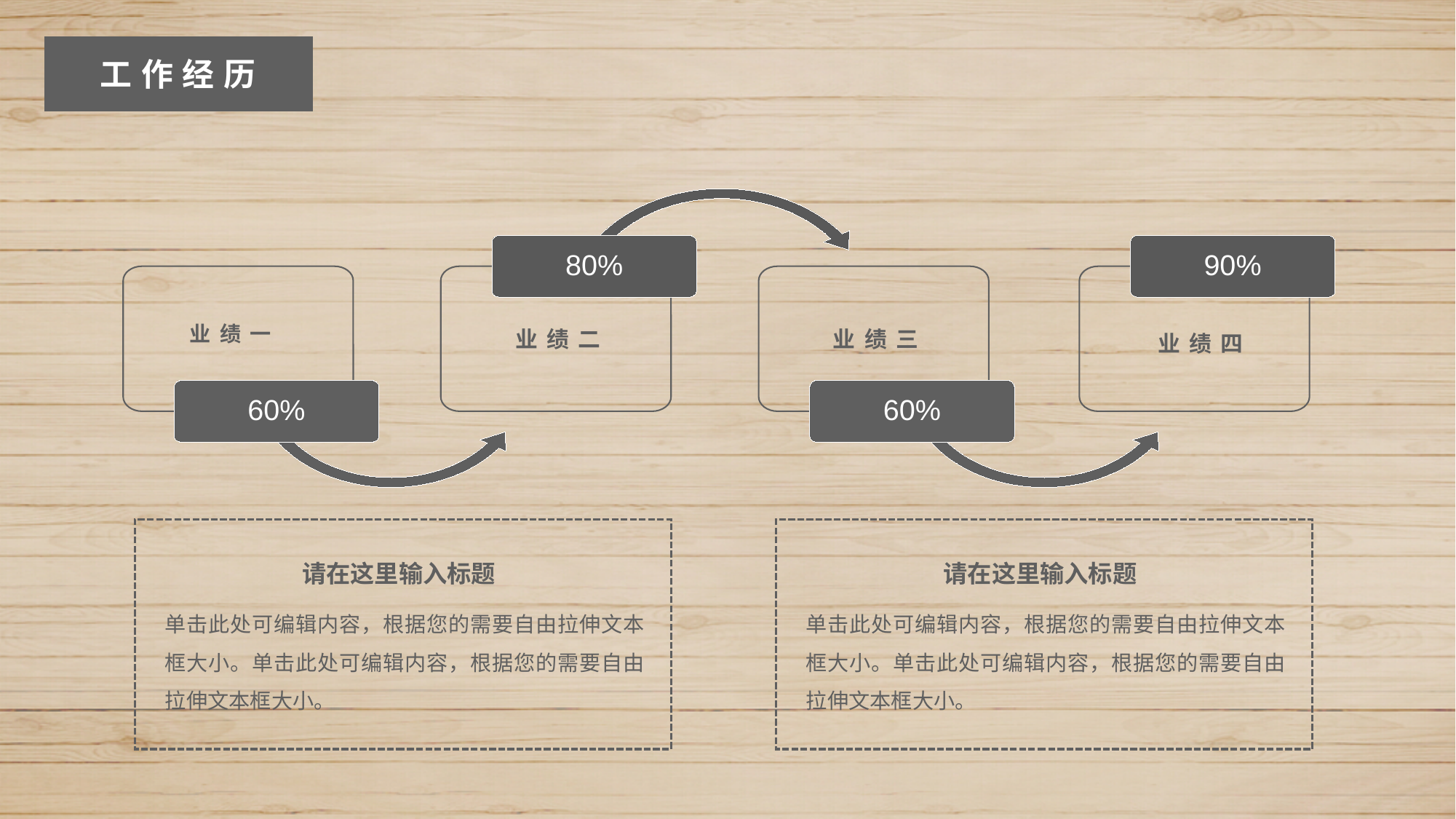

工作经历

80%
90%

业绩一
业绩二
业绩三
业绩四
60%
60%

请在这里输入标题
单击此处可编辑内容，根据您的需要自由拉伸文本框大小。单击此处可编辑内容，根据您的需要自由拉伸文本框大小。

请在这里输入标题
单击此处可编辑内容，根据您的需要自由拉伸文本框大小。单击此处可编辑内容，根据您的需要自由拉伸文本框大小。